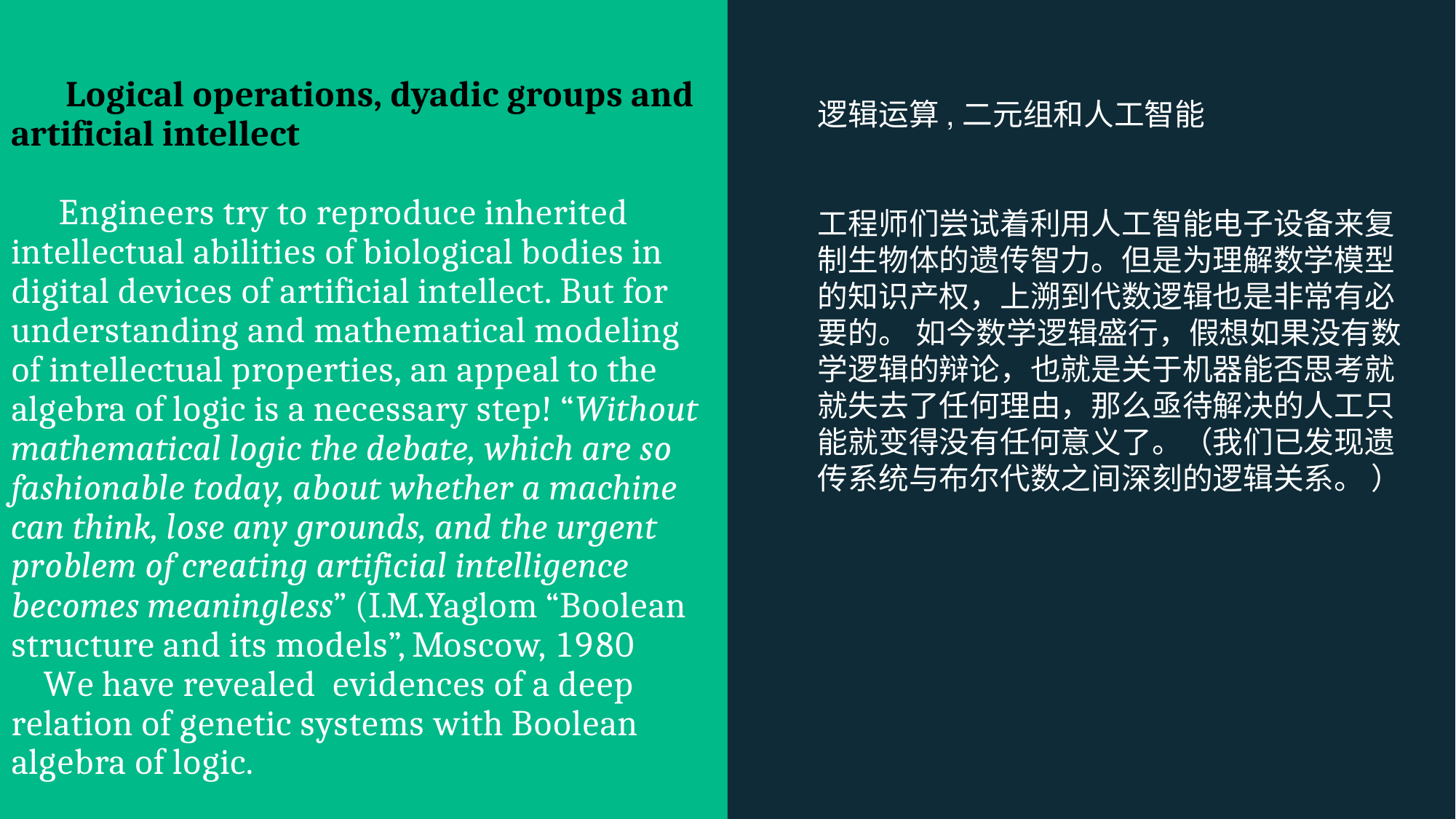

Logical operations, dyadic groups and artificial intellect

      Engineers try to reproduce inherited intellectual abilities of biological bodies in digital devices of artificial intellect. But for understanding and mathematical modeling of intellectual properties, an appeal to the algebra of logic is a necessary step! “Without mathematical logic the debate, which are so fashionable today, about whether a machine can think, lose any grounds, and the urgent problem of creating artificial intelligence becomes meaningless” (I.M.Yaglom “Boolean structure and its models”, Moscow, 1980
    We have revealed  evidences of a deep relation of genetic systems with Boolean algebra of logic.

逻辑运算,二元组和人工智能

工程师们尝试着利用人工智能电子设备来复制生物体的遗传智力。但是为理解数学模型的知识产权，上溯到代数逻辑也是非常有必要的。 如今数学逻辑盛行，假想如果没有数学逻辑的辩论，也就是关于机器能否思考就就失去了任何理由，那么亟待解决的人工只能就变得没有任何意义了。（我们已发现遗传系统与布尔代数之间深刻的逻辑关系。 ）